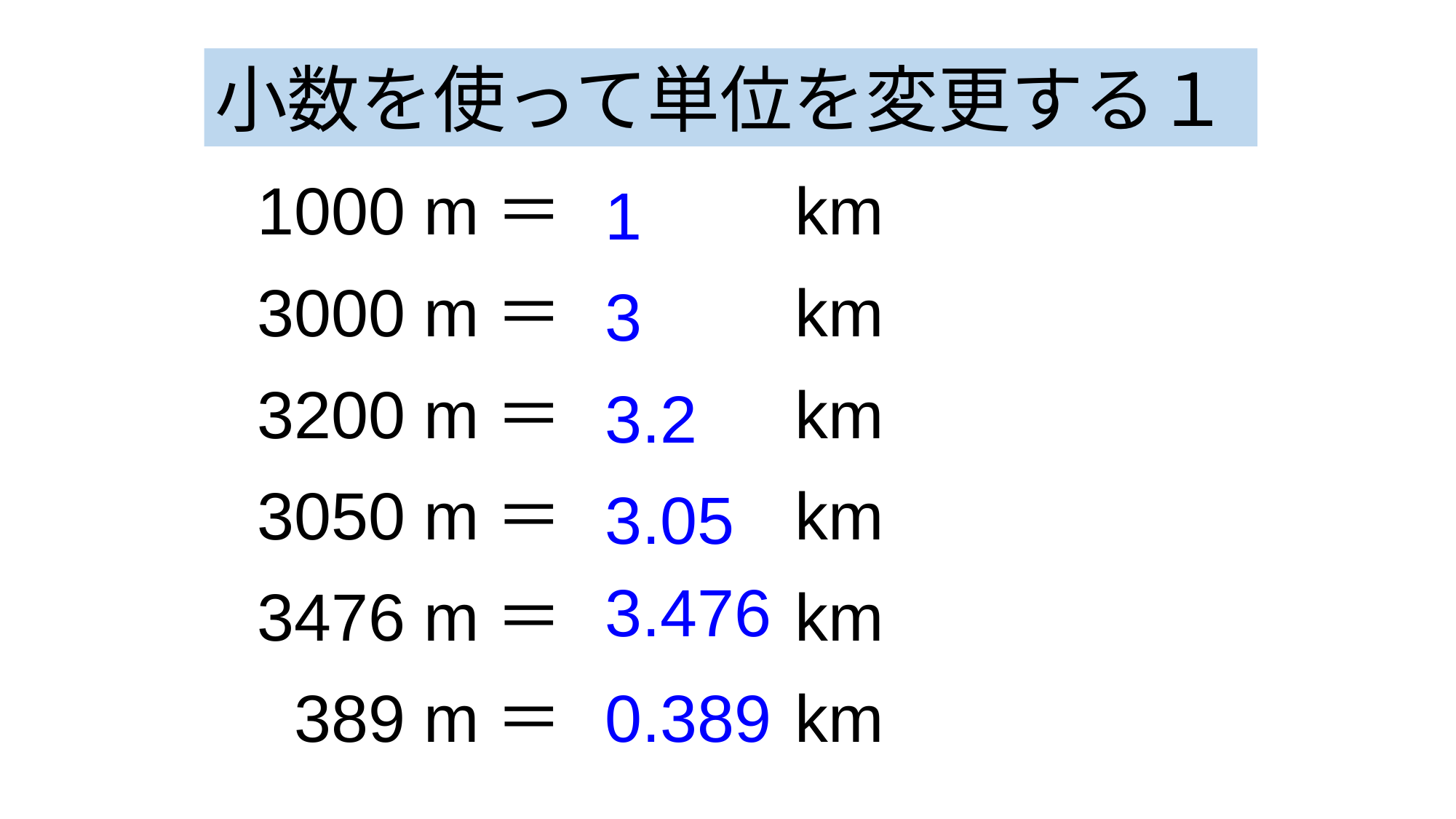

小数を使って単位を変更する１
1000 m＝　          km
1
3000 m＝　          km
3
3200 m＝　          km
3.2
3050 m＝　          km
3.05
3.476
3476 m＝　          km
  389 m＝　          km
0.389